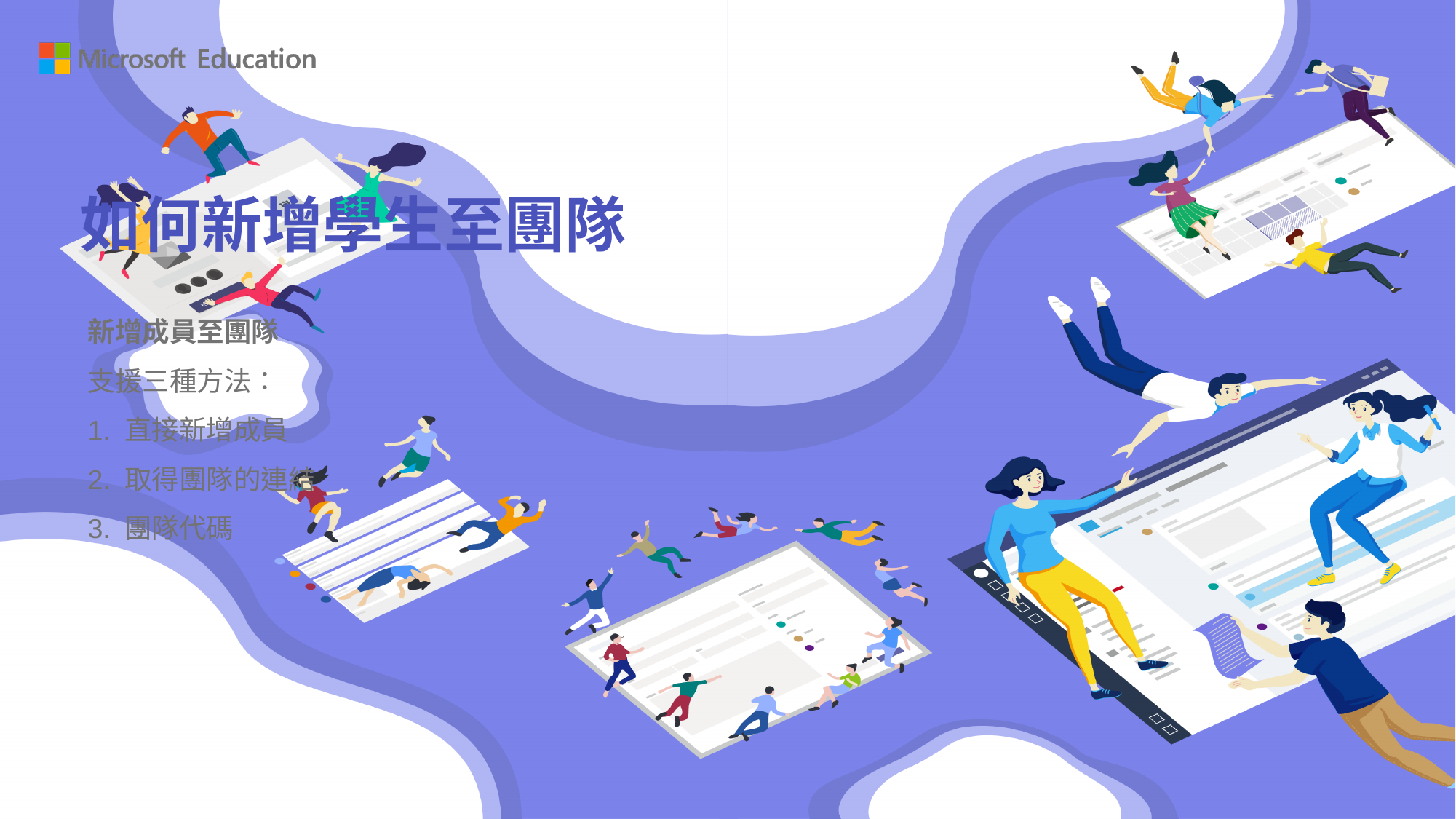

如何新增學生至團隊
新增成員至團隊
支援三種方法：
1. 直接新增成員
2. 取得團隊的連結
3. 團隊代碼
13